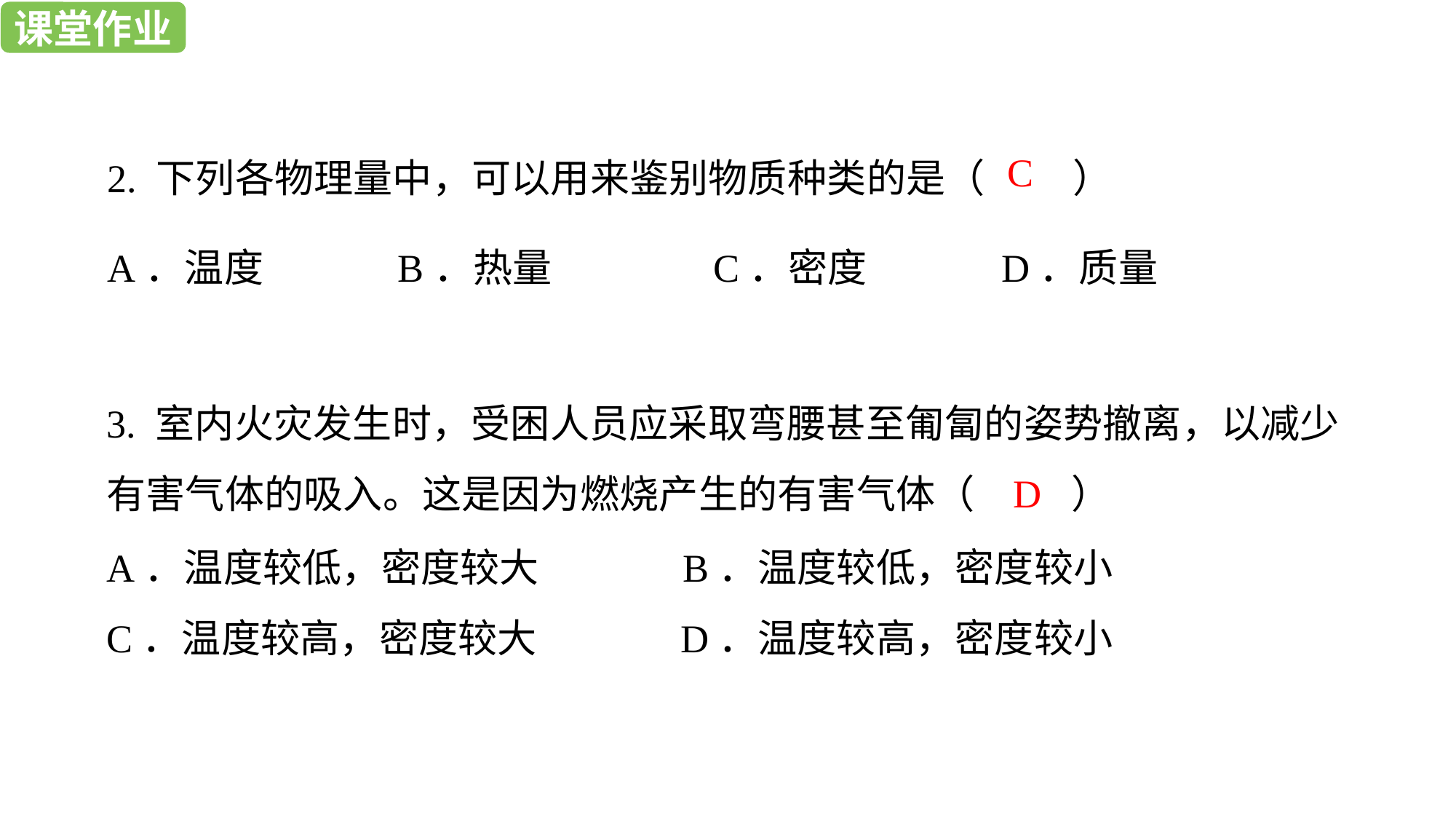

课堂作业
课堂作业
2. 下列各物理量中，可以用来鉴别物质种类的是（ 　　）
A．温度              B．热量                 C．密度              D．质量
C
3. 室内火灾发生时，受困人员应采取弯腰甚至匍匐的姿势撤离，以减少有害气体的吸入。这是因为燃烧产生的有害气体（　  　）
D
A．温度较低，密度较大               B．温度较低，密度较小
C．温度较高，密度较大               D．温度较高，密度较小